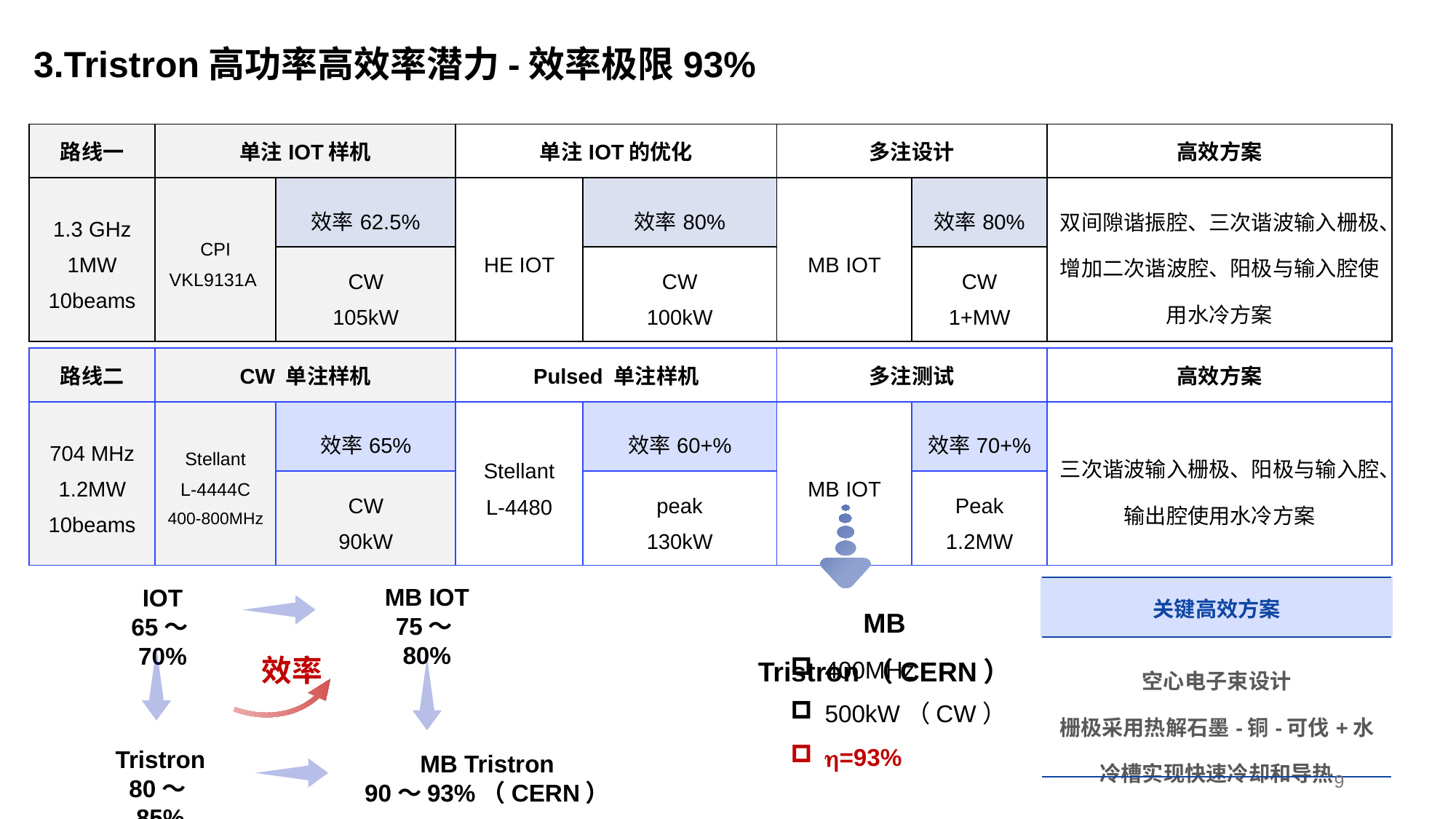

3.Tristron高功率高效率潜力-效率极限93%
| 路线一 | 单注IOT样机 |  | 单注IOT的优化 |  | 多注设计 |  | 高效方案 |
| --- | --- | --- | --- | --- | --- | --- | --- |
| 1.3 GHz 1MW 10beams | CPI VKL9131A | 效率62.5% | HE IOT | 效率80% | MB IOT | 效率80% | 双间隙谐振腔、三次谐波输入栅极、增加二次谐波腔、阳极与输入腔使用水冷方案 |
|  |  | CW 105kW |  | CW 100kW |  | CW 1+MW |  |
| 路线二 | CW 单注样机 |  | Pulsed 单注样机 |  | 多注测试 |  | 高效方案 |
| --- | --- | --- | --- | --- | --- | --- | --- |
| 704 MHz 1.2MW 10beams | Stellant L-4444C 400-800MHz | 效率65% | Stellant L-4480 | 效率60+% | MB IOT | 效率70+% | 三次谐波输入栅极、阳极与输入腔、输出腔使用水冷方案 |
|  |  | CW 90kW |  | peak 130kW |  | Peak 1.2MW |  |

η
MB IOT
75～80%
IOT
65～70%
| 关键高效方案 |
| --- |
| 空心电子束设计 栅极采用热解石墨-铜-可伐+水冷槽实现快速冷却和导热 |
MB Tristron（CERN）

400MHz
500kW（CW）
η=93%
效率

Tristron
80～85%
MB Tristron
90～93%（CERN）

9